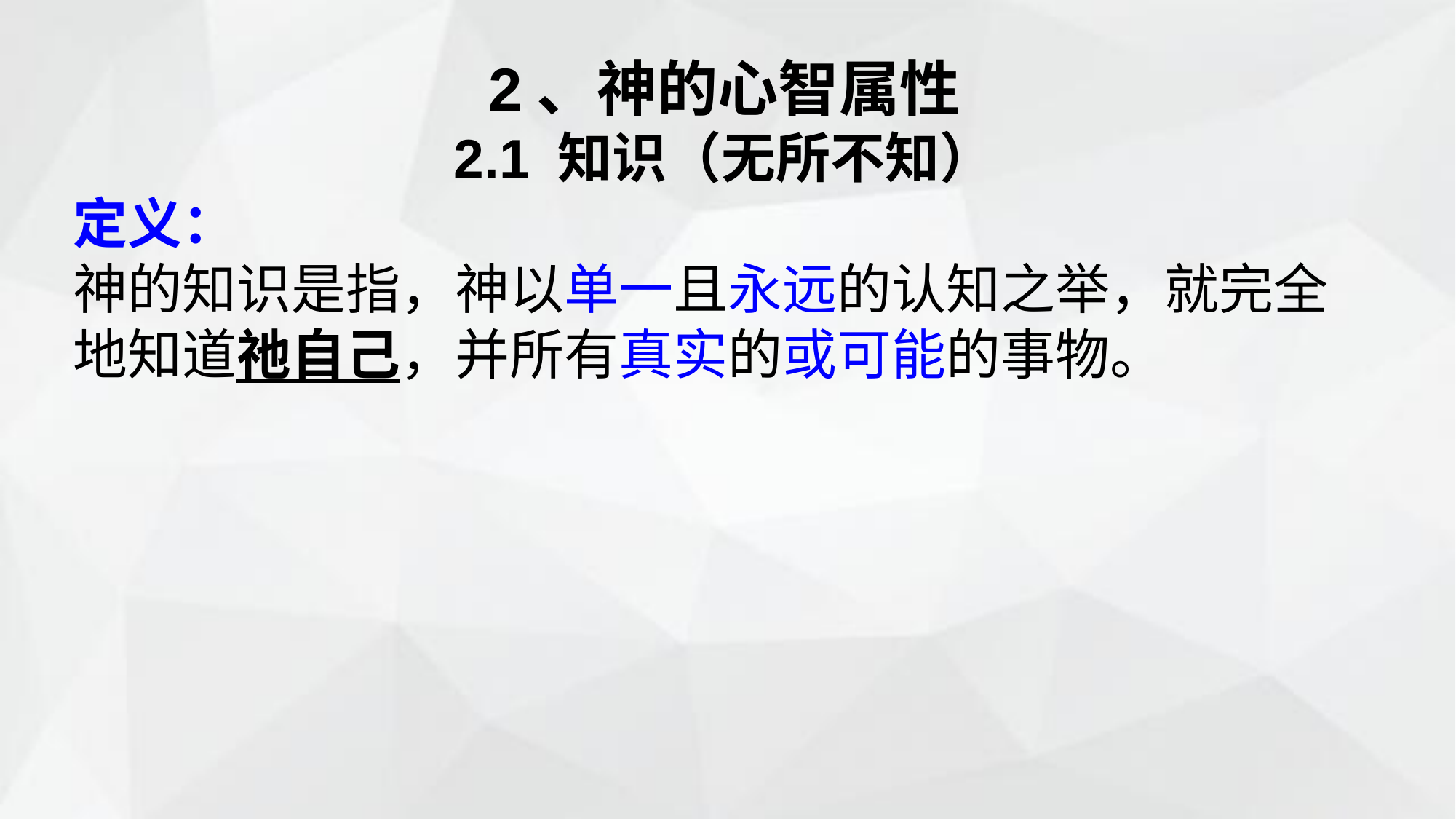

2、神的心智属性
2.1 知识（无所不知）
定义：
神的知识是指，神以单一且永远的认知之举，就完全地知道祂自己，并所有真实的或可能的事物。

19